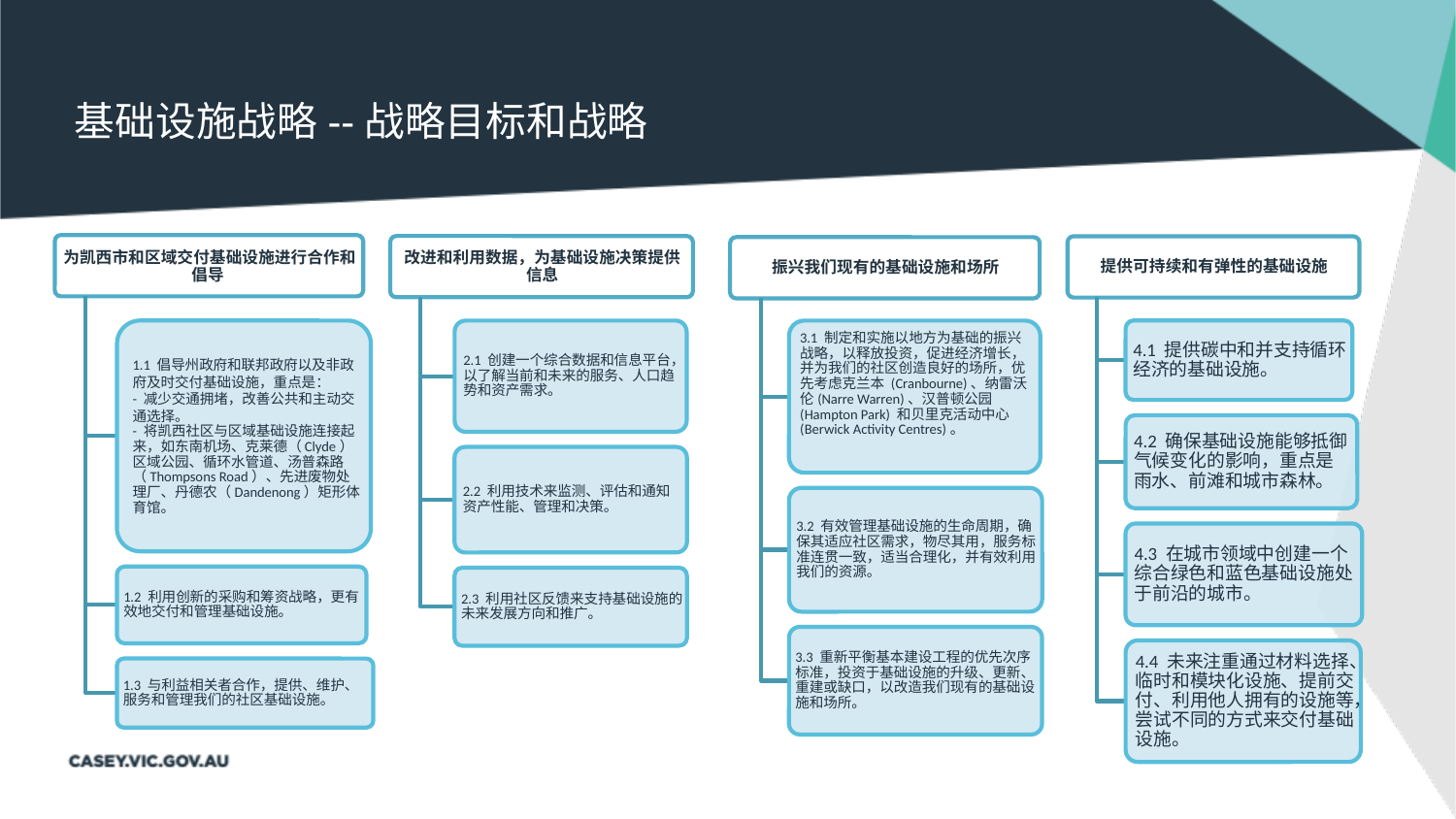

基础设施战略--战略目标和战略

为凯西市和区域交付基础设施进行合作和倡导

1.1 倡导州政府和联邦政府以及非政府及时交付基础设施，重点是：
- 减少交通拥堵，改善公共和主动交通选择。
- 将凯西社区与区域基础设施连接起来，如东南机场、克莱德（Clyde）区域公园、循环水管道、汤普森路（Thompsons Road）、先进废物处理厂、丹德农（Dandenong）矩形体育馆。
1.2 利用创新的采购和筹资战略，更有效地交付和管理基础设施。
1.3 与利益相关者合作，提供、维护、服务和管理我们的社区基础设施。
改进和利用数据，为基础设施决策提供信息
2.1 创建一个综合数据和信息平台，以了解当前和未来的服务、人口趋势和资产需求。
2.2 利用技术来监测、评估和通知资产性能、管理和决策。
2.3 利用社区反馈来支持基础设施的未来发展方向和推广。
振兴我们现有的基础设施和场所
3.1 制定和实施以地方为基础的振兴战略，以释放投资，促进经济增长，并为我们的社区创造良好的场所，优先考虑克兰本 (Cranbourne)、纳雷沃伦(Narre Warren)、汉普顿公园 (Hampton Park) 和贝里克活动中心 (Berwick Activity Centres)。
3.2 有效管理基础设施的生命周期，确保其适应社区需求，物尽其用，服务标准连贯一致，适当合理化，并有效利用我们的资源。
3.3 重新平衡基本建设工程的优先次序标准，投资于基础设施的升级、更新、重建或缺口，以改造我们现有的基础设施和场所。
提供可持续和有弹性的基础设施
4.1 提供碳中和并支持循环经济的基础设施。
4.2 确保基础设施能够抵御气候变化的影响，重点是雨水、前滩和城市森林。
4.3 在城市领域中创建一个综合绿色和蓝色基础设施处于前沿的城市。
4.4 未来注重通过材料选择、临时和模块化设施、提前交付、利用他人拥有的设施等，尝试不同的方式来交付基础设施。